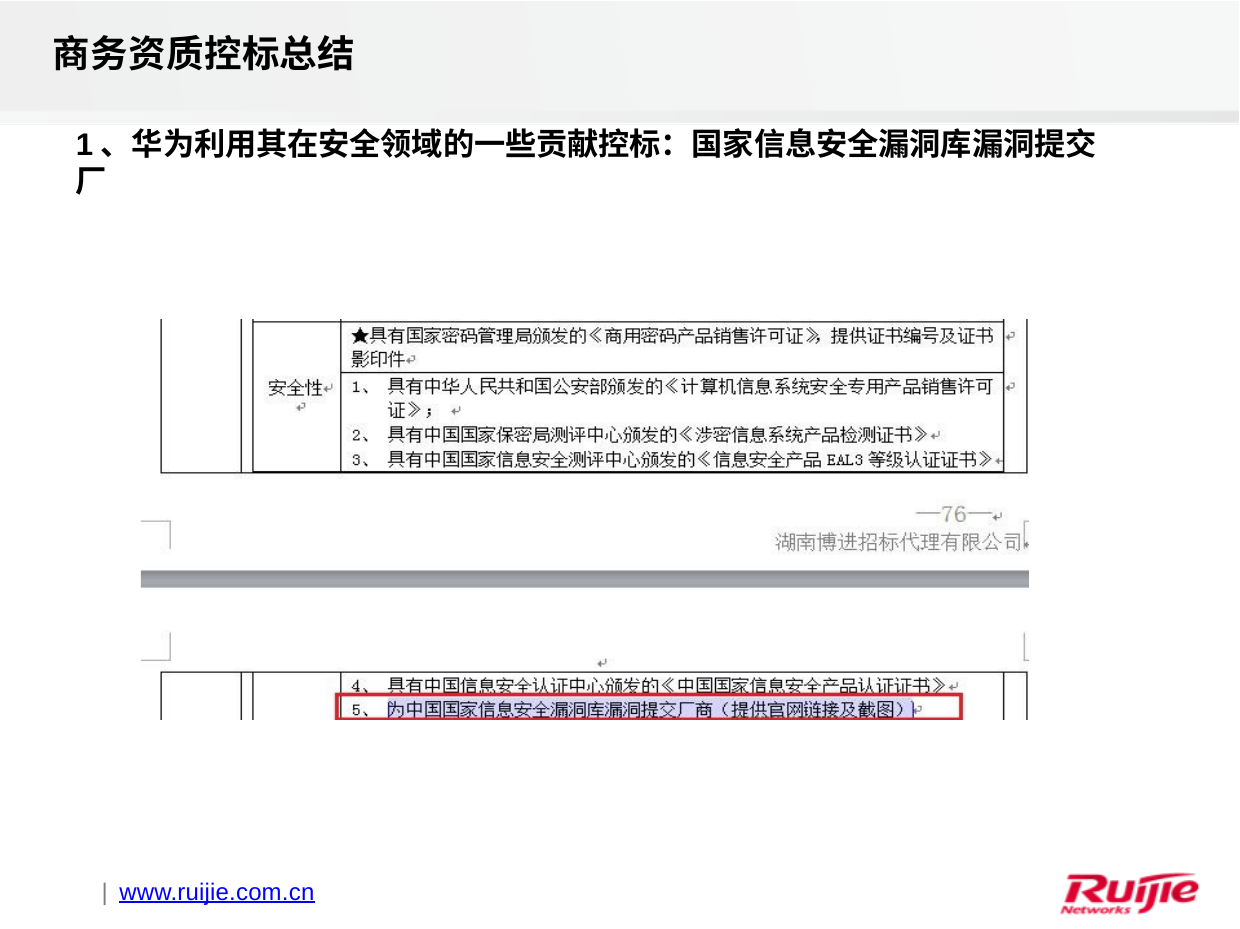

商务资质控标总结

1、华为利用其在安全领域的一些贡献控标：国家信息安全漏洞库漏洞提交厂

| www.ruijie.com.cn